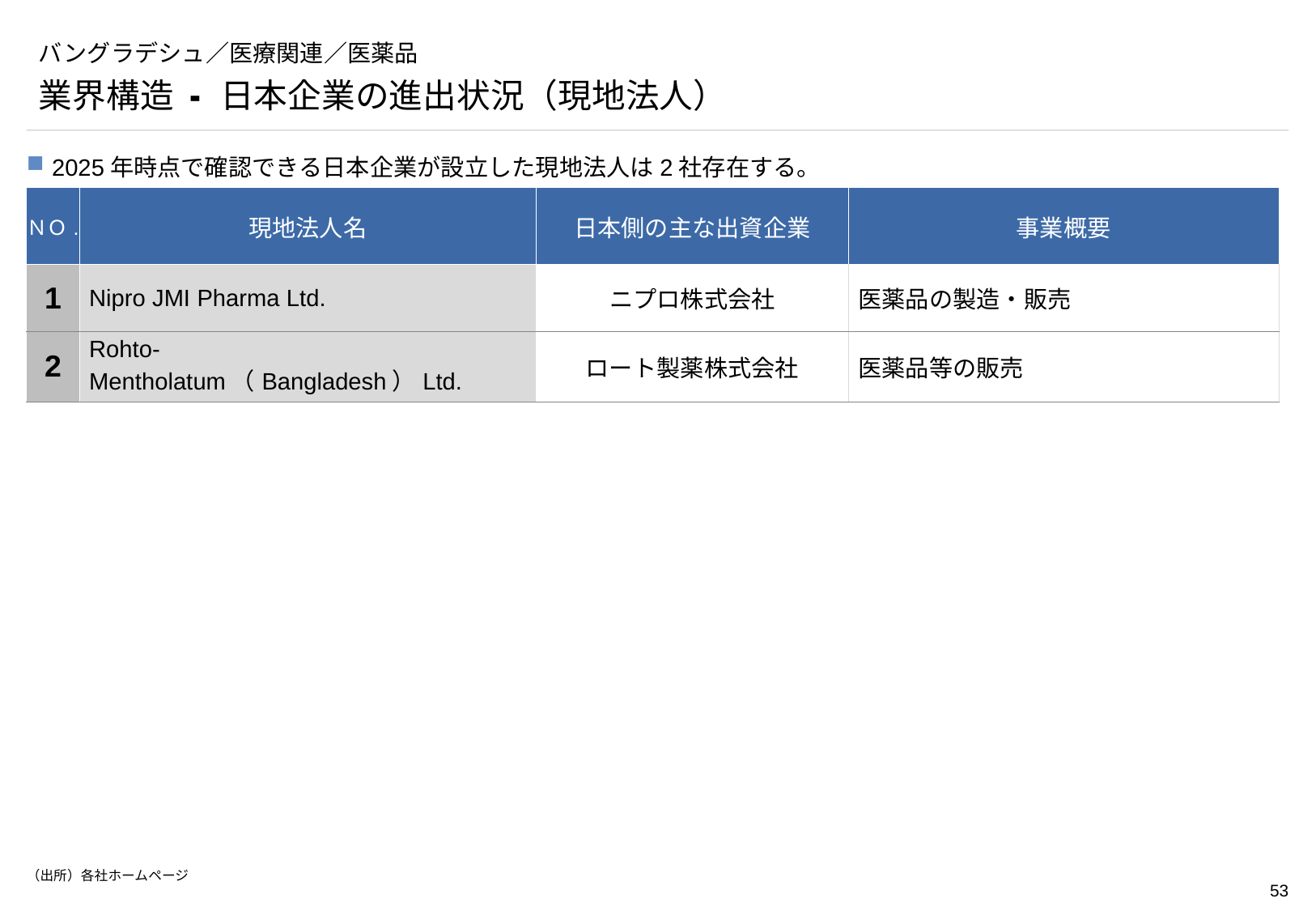

# バングラデシュ／医療関連／医薬品
業界構造 - 日本企業の進出状況（現地法人）
2025年時点で確認できる日本企業が設立した現地法人は2社存在する。
| ＮＯ. | 現地法人名 | 日本側の主な出資企業 | 事業概要 |
| --- | --- | --- | --- |
| 1 | Nipro JMI Pharma Ltd. | ニプロ株式会社 | 医薬品の製造・販売 |
| 2 | Rohto-Mentholatum（Bangladesh）Ltd. | ロート製薬株式会社 | 医薬品等の販売 |
（出所）各社ホームページ